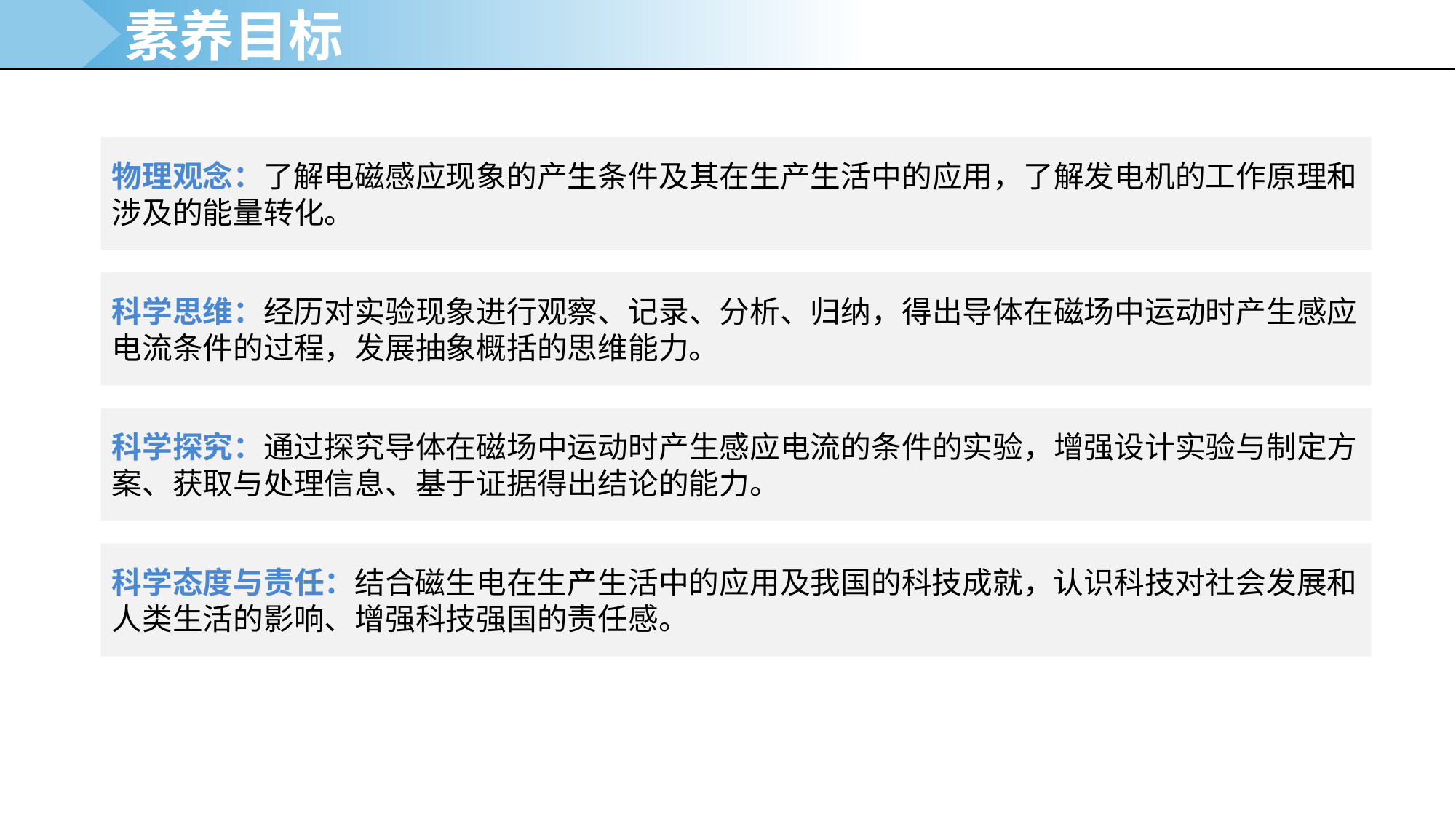

素养目标

物理观念：了解电磁感应现象的产生条件及其在生产生活中的应用，了解发电机的工作原理和涉及的能量转化。
科学思维：经历对实验现象进行观察、记录、分析、归纳，得出导体在磁场中运动时产生感应电流条件的过程，发展抽象概括的思维能力。
科学探究：通过探究导体在磁场中运动时产生感应电流的条件的实验，增强设计实验与制定方案、获取与处理信息、基于证据得出结论的能力。
科学态度与责任：结合磁生电在生产生活中的应用及我国的科技成就，认识科技对社会发展和人类生活的影响、增强科技强国的责任感。